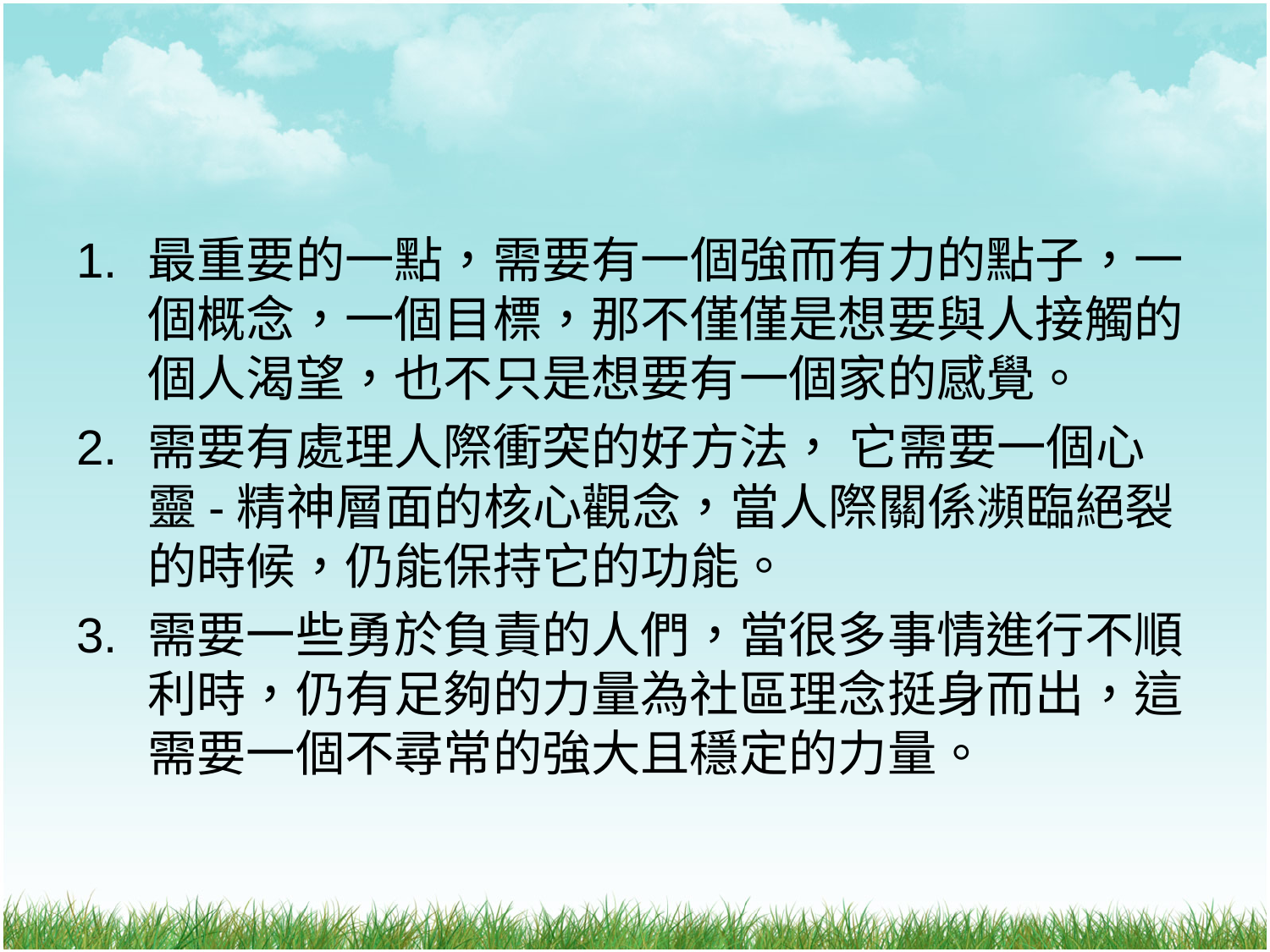

#
最重要的一點，需要有一個強而有力的點子，一個概念，一個目標，那不僅僅是想要與人接觸的個人渴望，也不只是想要有一個家的感覺。
需要有處理人際衝突的好方法， 它需要一個心靈-精神層面的核心觀念，當人際關係瀕臨絕裂的時候，仍能保持它的功能。
需要一些勇於負責的人們，當很多事情進行不順利時，仍有足夠的力量為社區理念挺身而出，這需要一個不尋常的強大且穩定的力量。